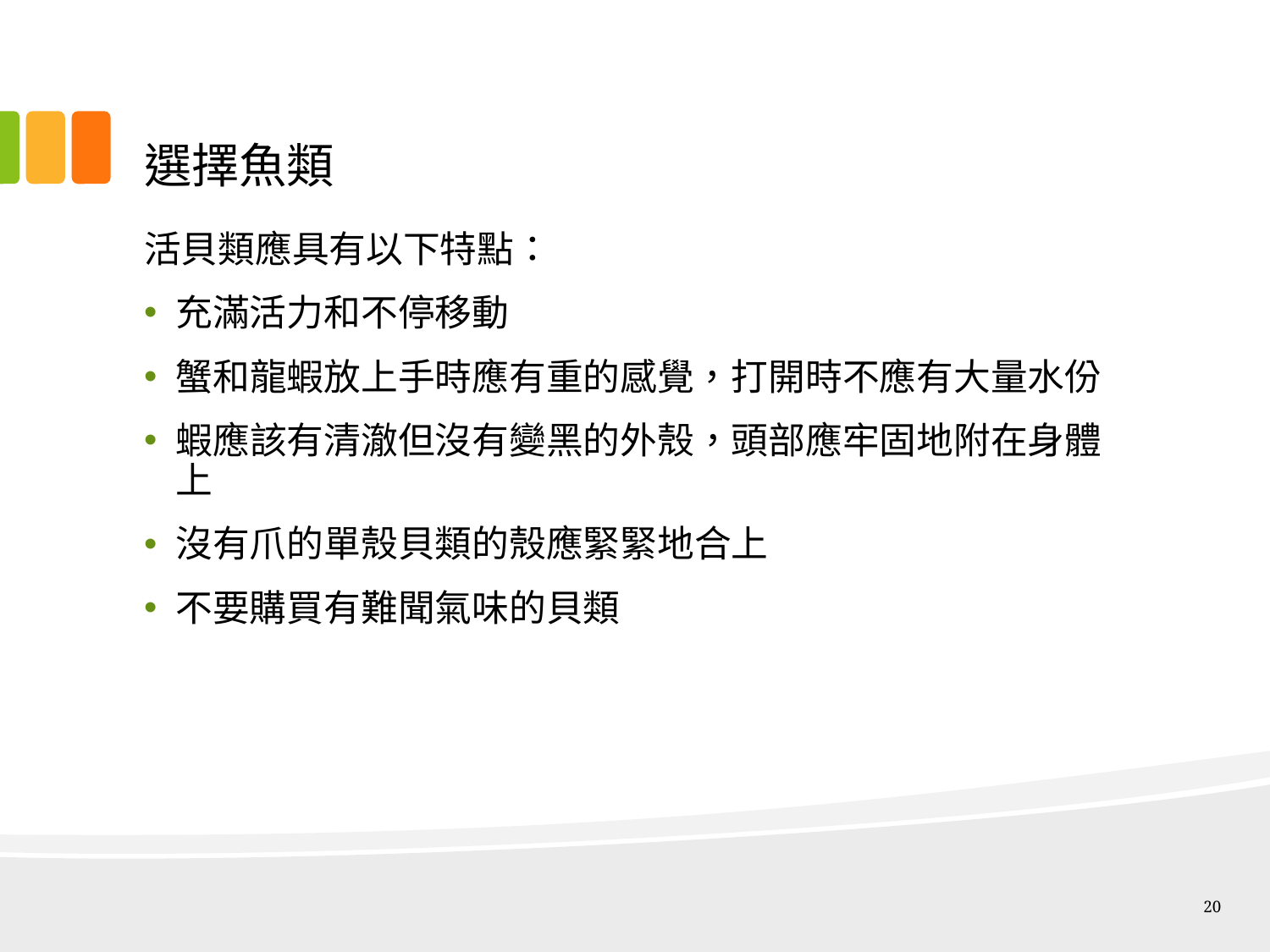

# 選擇魚類
活貝類應具有以下特點：
充滿活力和不停移動
蟹和龍蝦放上手時應有重的感覺，打開時不應有大量水份
蝦應該有清澈但沒有變黑的外殼，頭部應牢固地附在身體上
沒有爪的單殼貝類的殼應緊緊地合上
不要購買有難聞氣味的貝類
20